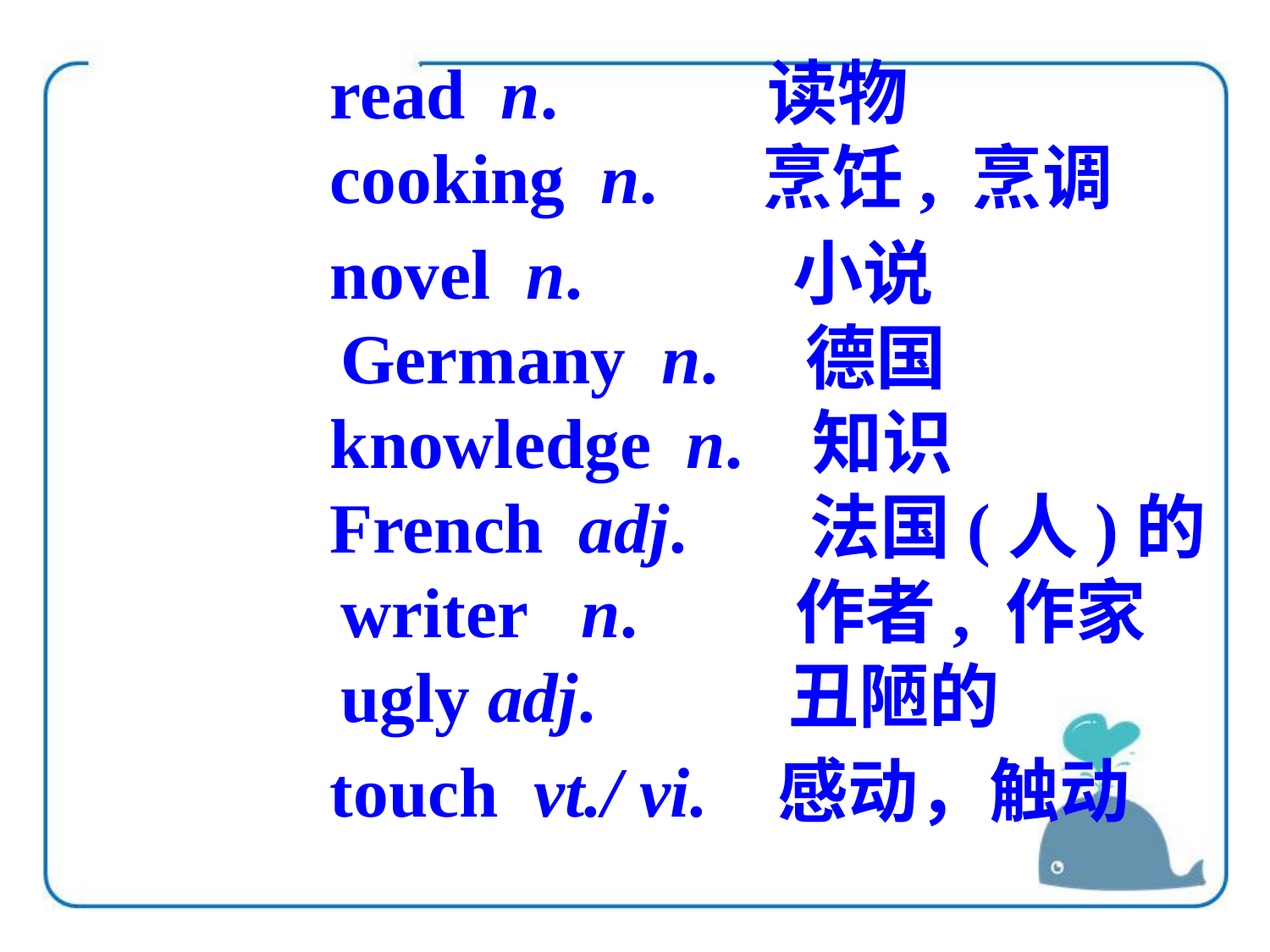

read  n.           读物
cooking  n.     烹饪, 烹调
novel  n.           小说
Germany  n.    德国
knowledge  n.   知识
French  adj.      法国(人)的
writer   n.        作者, 作家
ugly adj.          丑陋的
touch  vt./ vi.   感动，触动